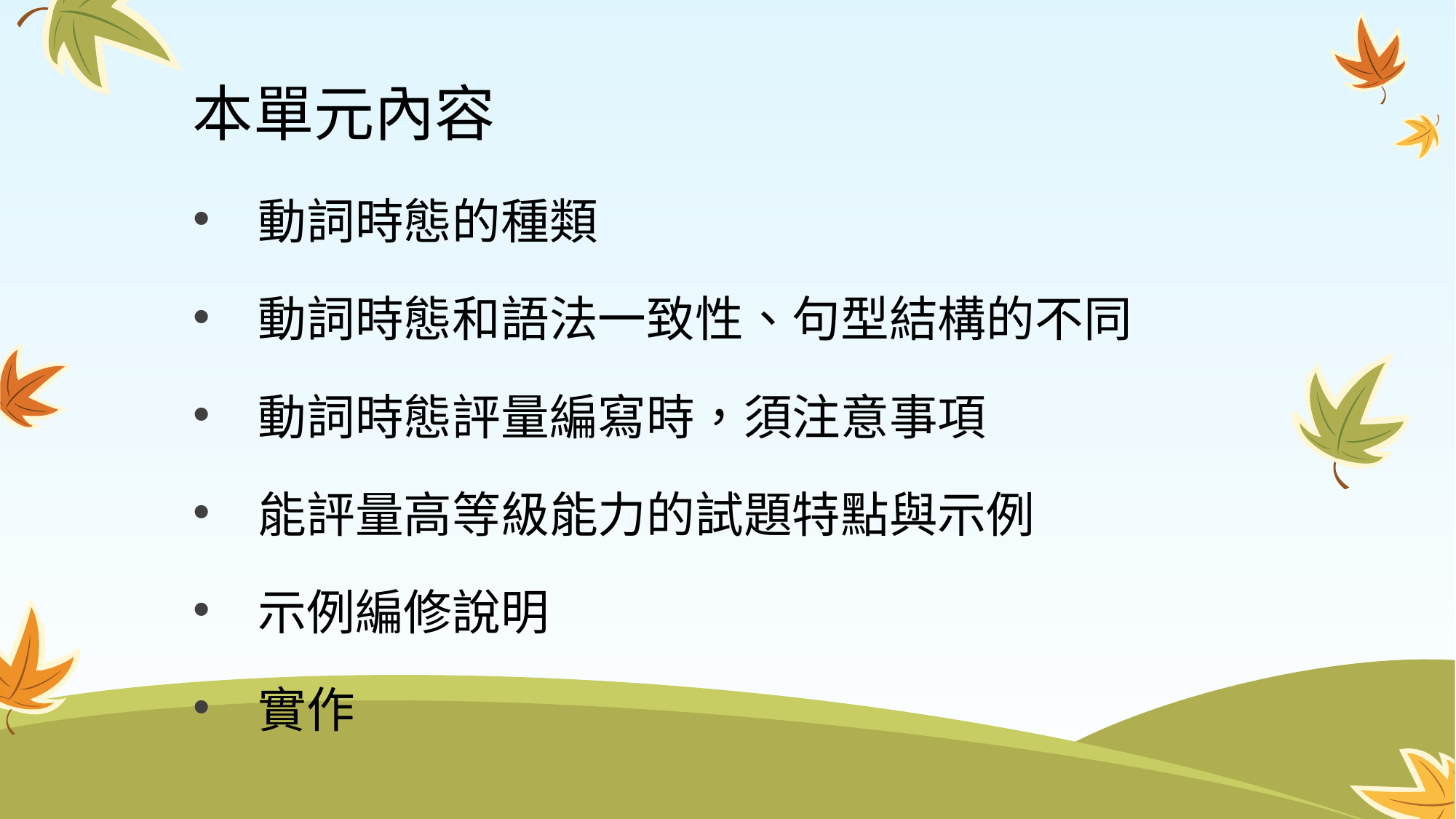

# 本單元內容
動詞時態的種類
動詞時態和語法一致性、句型結構的不同
動詞時態評量編寫時，須注意事項
能評量高等級能力的試題特點與示例
示例編修說明
實作